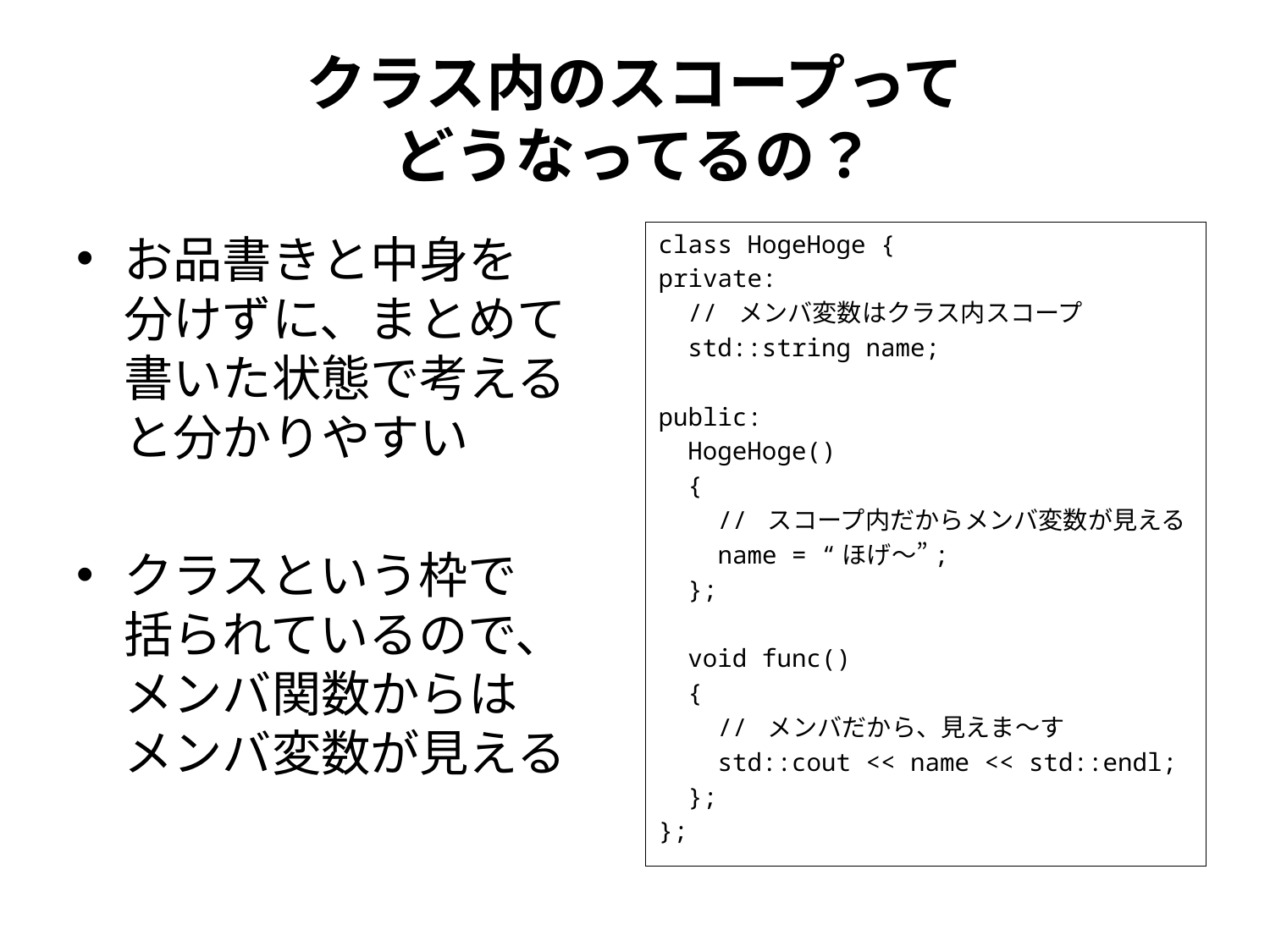

# クラス内のスコープって どうなってるの？
お品書きと中身を
分けずに、まとめて書いた状態で考えると分かりやすい

クラスという枠で
括られているので、メンバ関数からは
メンバ変数が見える
class HogeHoge {
private:
  // メンバ変数はクラス内スコープ
  std::string name;

public:
  HogeHoge()
  {
    // スコープ内だからメンバ変数が見える
    name = “ほげ～”;
  };

  void func()
  {
    // メンバだから、見えま～す
    std::cout << name << std::endl;
  };
};